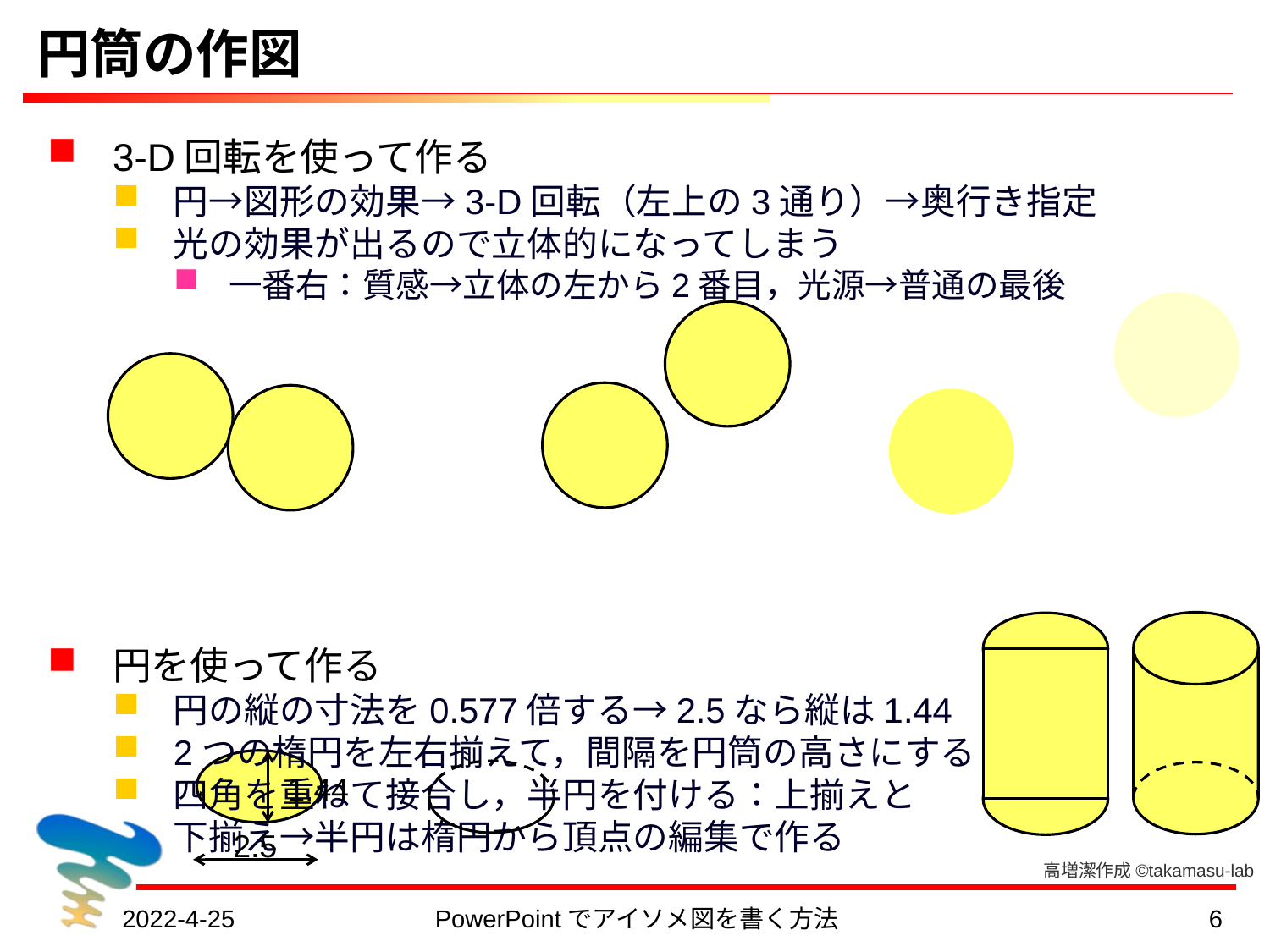

# 円筒の作図
3-D回転を使って作る
円→図形の効果→3-D回転（左上の3通り）→奥行き指定
光の効果が出るので立体的になってしまう
一番右：質感→立体の左から2番目，光源→普通の最後

円を使って作る
円の縦の寸法を0.577倍する→2.5なら縦は1.44
2つの楕円を左右揃えて，間隔を円筒の高さにする
四角を重ねて接合し，半円を付ける：上揃えと
下揃え→半円は楕円から頂点の編集で作る

1.44
2.5
高増潔作成©takamasu-lab
2022-4-25
PowerPointでアイソメ図を書く方法
6